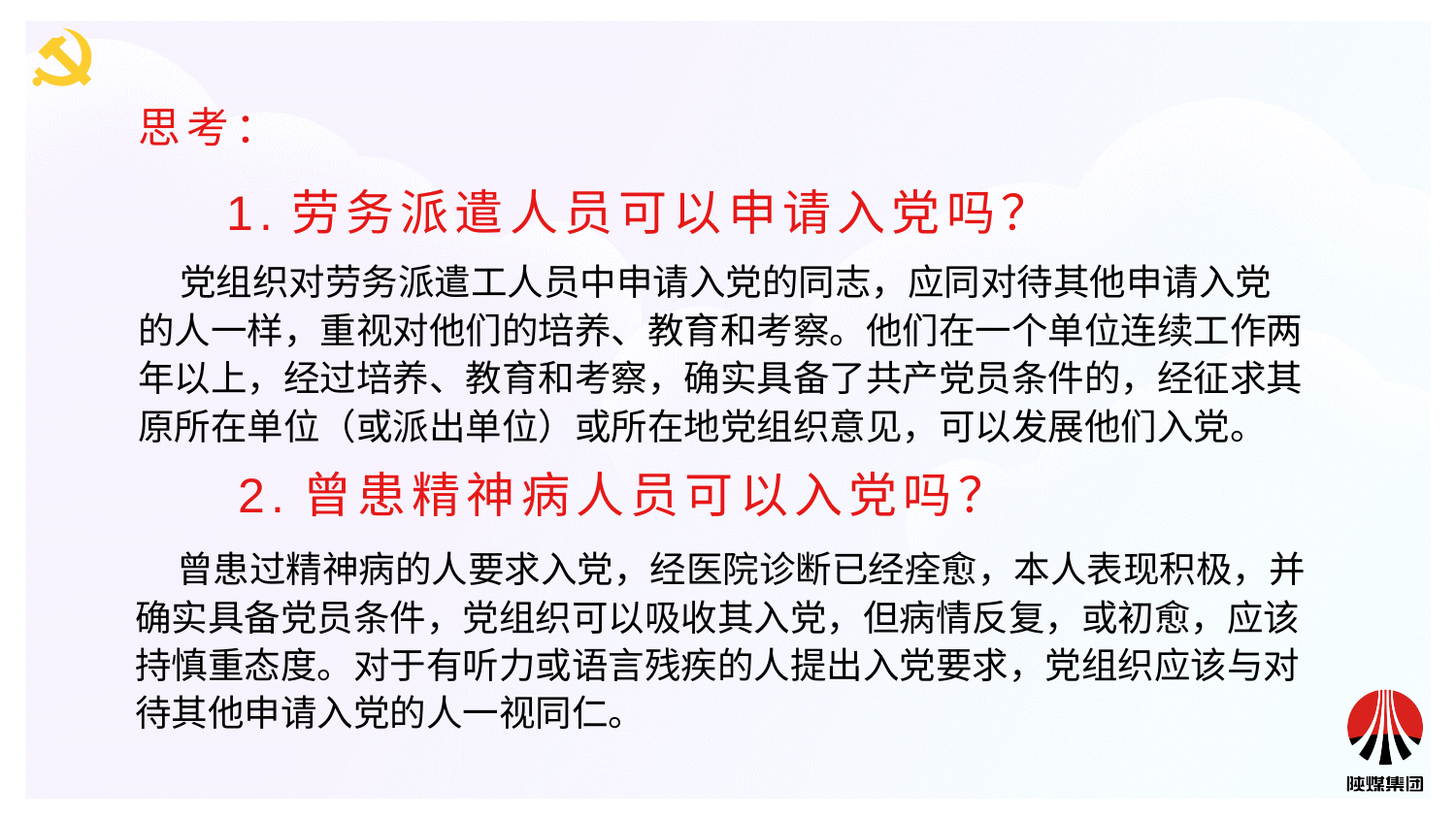

思考：
   1.劳务派遣人员可以申请入党吗？
    党组织对劳务派遣工人员中申请入党的同志，应同对待其他申请入党的人一样，重视对他们的培养、教育和考察。他们在一个单位连续工作两年以上，经过培养、教育和考察，确实具备了共产党员条件的，经征求其原所在单位（或派出单位）或所在地党组织意见，可以发展他们入党。
      2.曾患精神病人员可以入党吗？
    曾患过精神病的人要求入党，经医院诊断已经痊愈，本人表现积极，并确实具备党员条件，党组织可以吸收其入党，但病情反复，或初愈，应该持慎重态度。对于有听力或语言残疾的人提出入党要求，党组织应该与对待其他申请入党的人一视同仁。